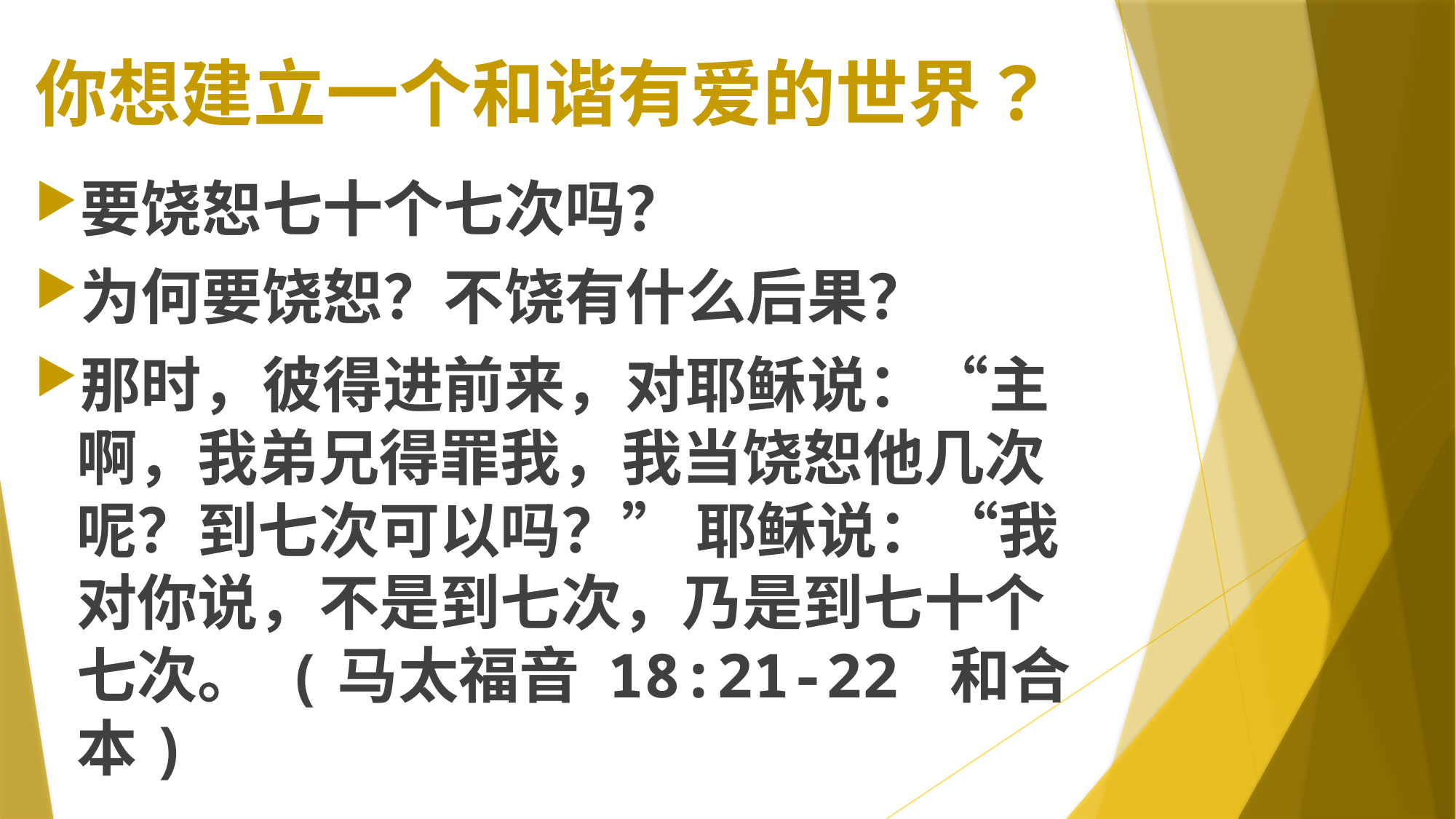

# 你想建立一个和谐有爱的世界？
要饶恕七十个七次吗？
为何要饶恕？不饶有什么后果？
那时，彼得进前来，对耶稣说：“主啊，我弟兄得罪我，我当饶恕他几次呢？到七次可以吗？” 耶稣说：“我对你说，不是到七次，乃是到七十个七次。 (马太福音 18:21-22 和合本)